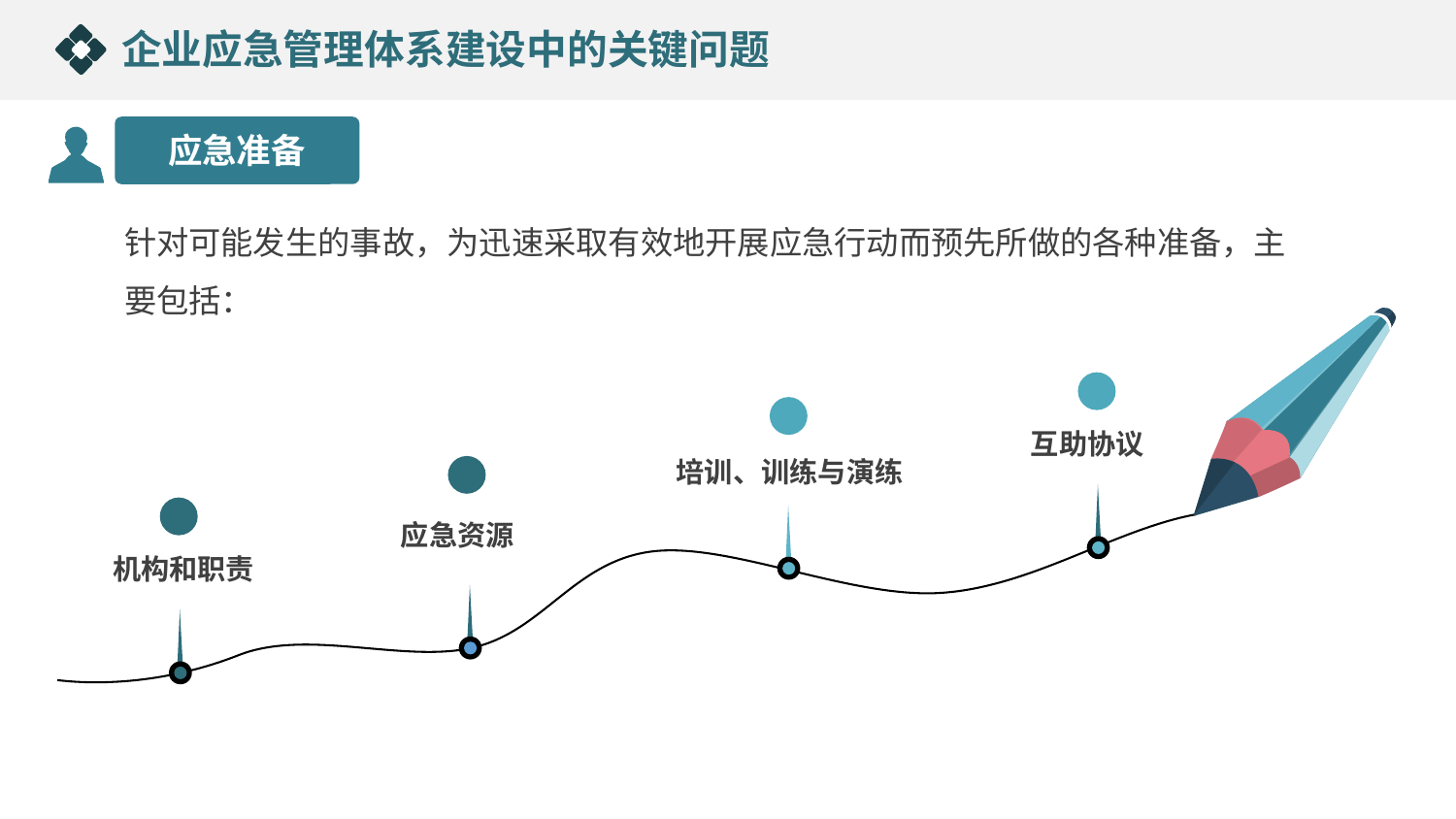

企业应急管理体系建设中的关键问题

应急准备
针对可能发生的事故，为迅速采取有效地开展应急行动而预先所做的各种准备，主要包括：

互助协议

培训、训练与演练

应急资源

机构和职责